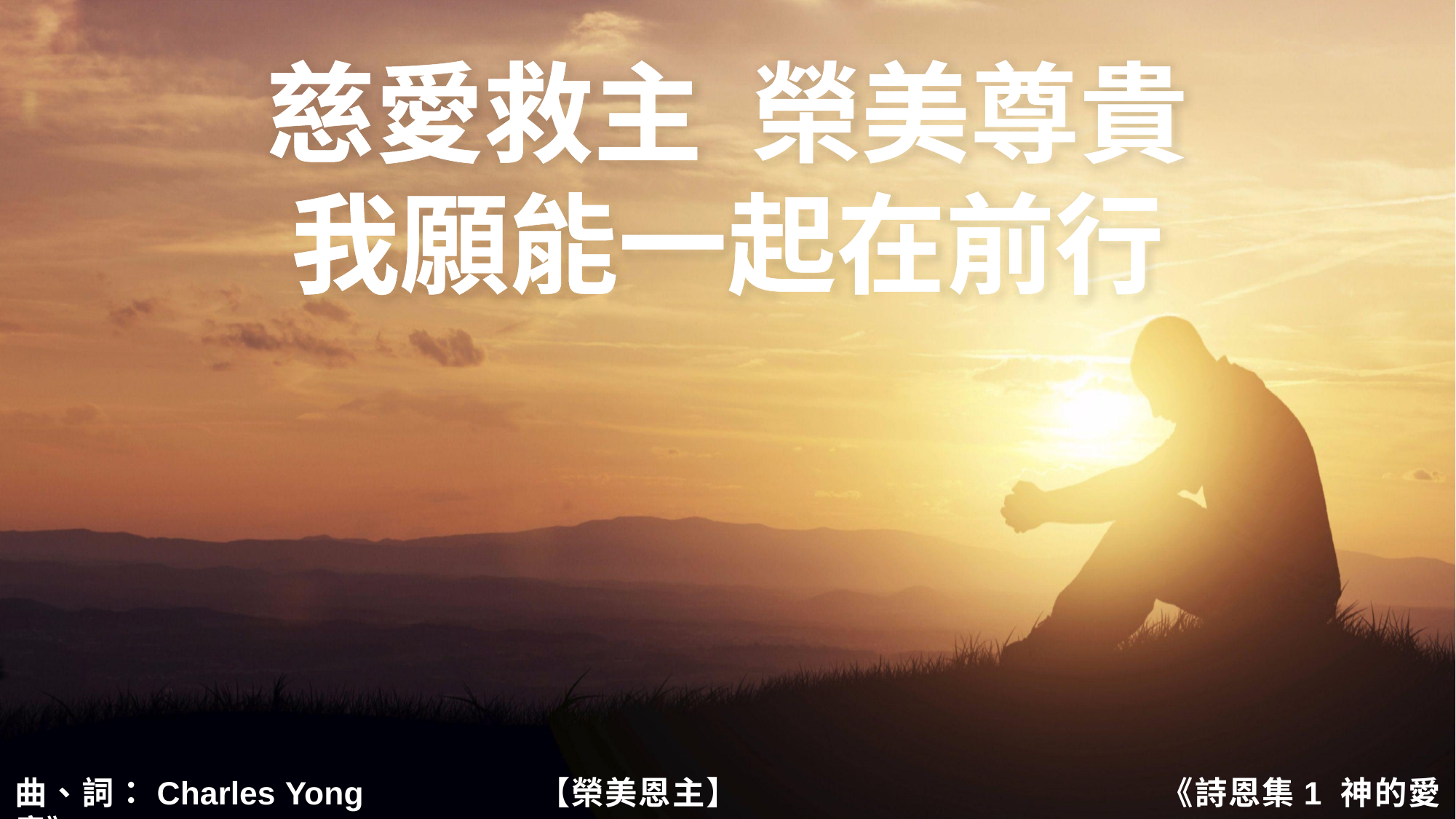

慈愛救主  榮美尊貴
我願能一起在前行
曲、詞：Charles Yong	       【榮美恩主】				   《詩恩集1 神的愛意》